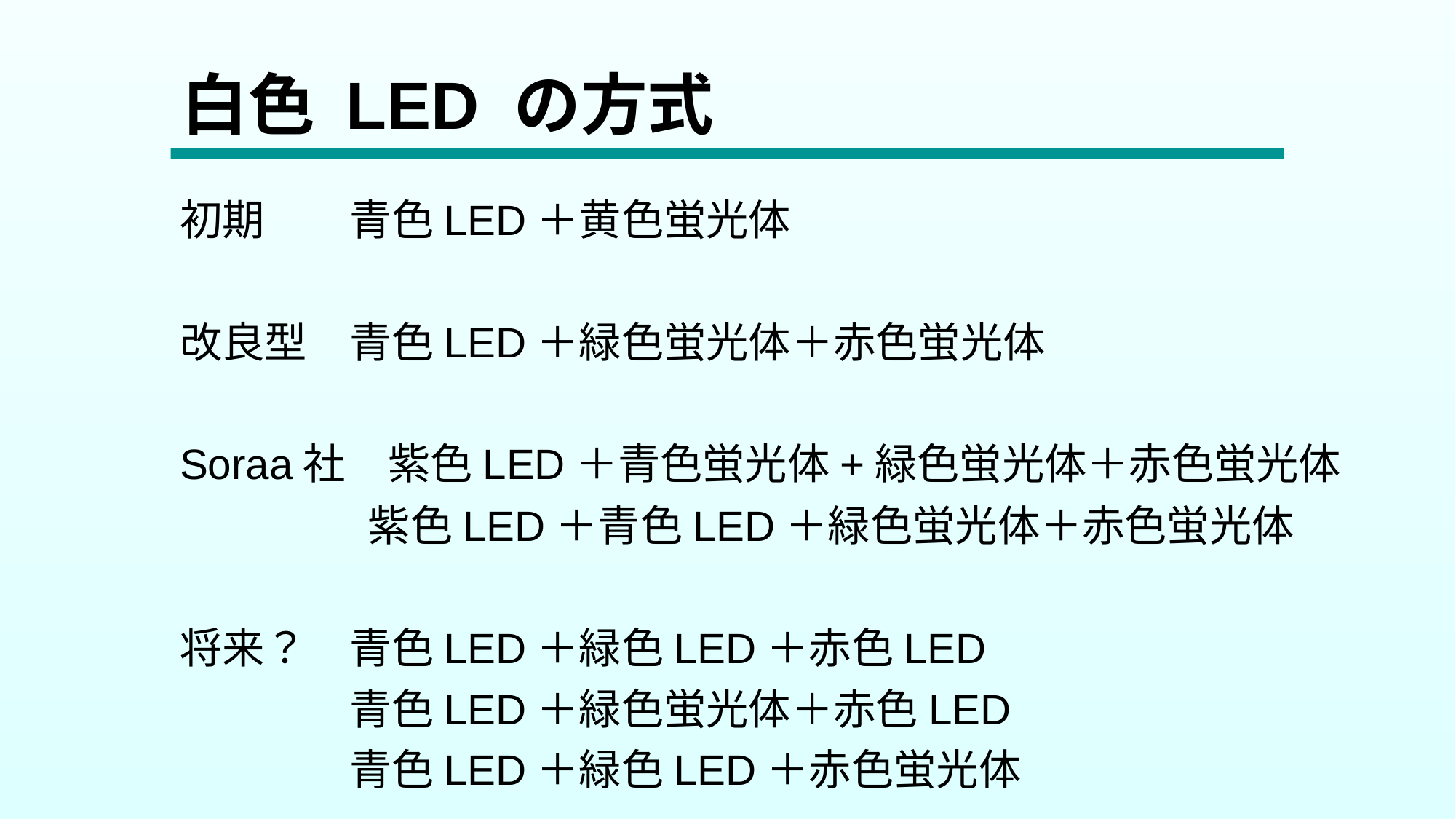

# 白色 LED の方式
初期　　青色LED＋黄色蛍光体

改良型　青色LED＋緑色蛍光体＋赤色蛍光体

Soraa社　紫色LED＋青色蛍光体+緑色蛍光体＋赤色蛍光体
　　　　  紫色LED＋青色LED＋緑色蛍光体＋赤色蛍光体

将来？　青色LED＋緑色LED＋赤色LED
　　　　青色LED＋緑色蛍光体＋赤色LED
　　　　青色LED＋緑色LED＋赤色蛍光体